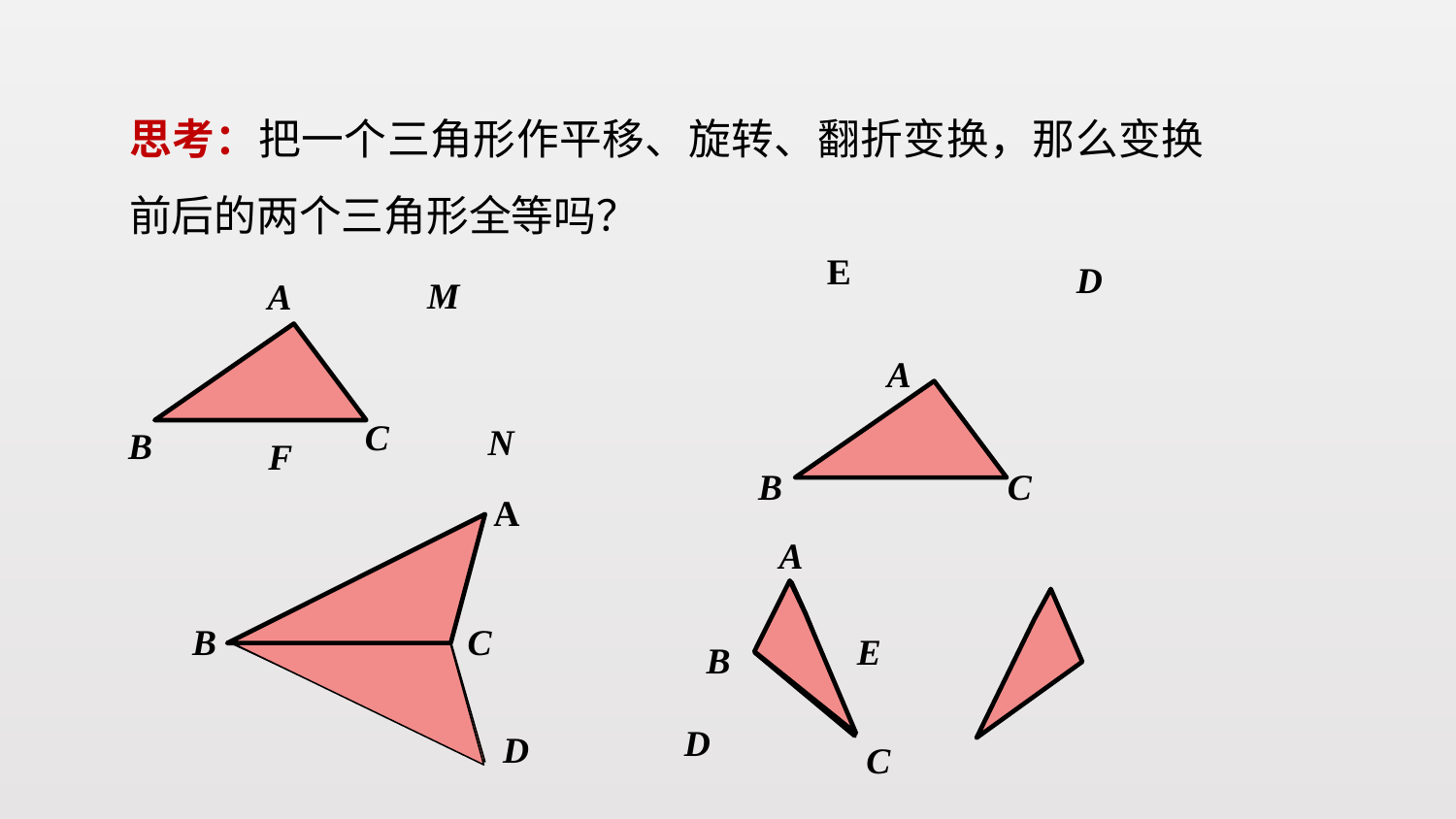

思考：把一个三角形作平移、旋转、翻折变换，那么变换前后的两个三角形全等吗？

E
D
M
N
F
A

A

C
B
B
C
A

A
B
C
E
B

D
D

C